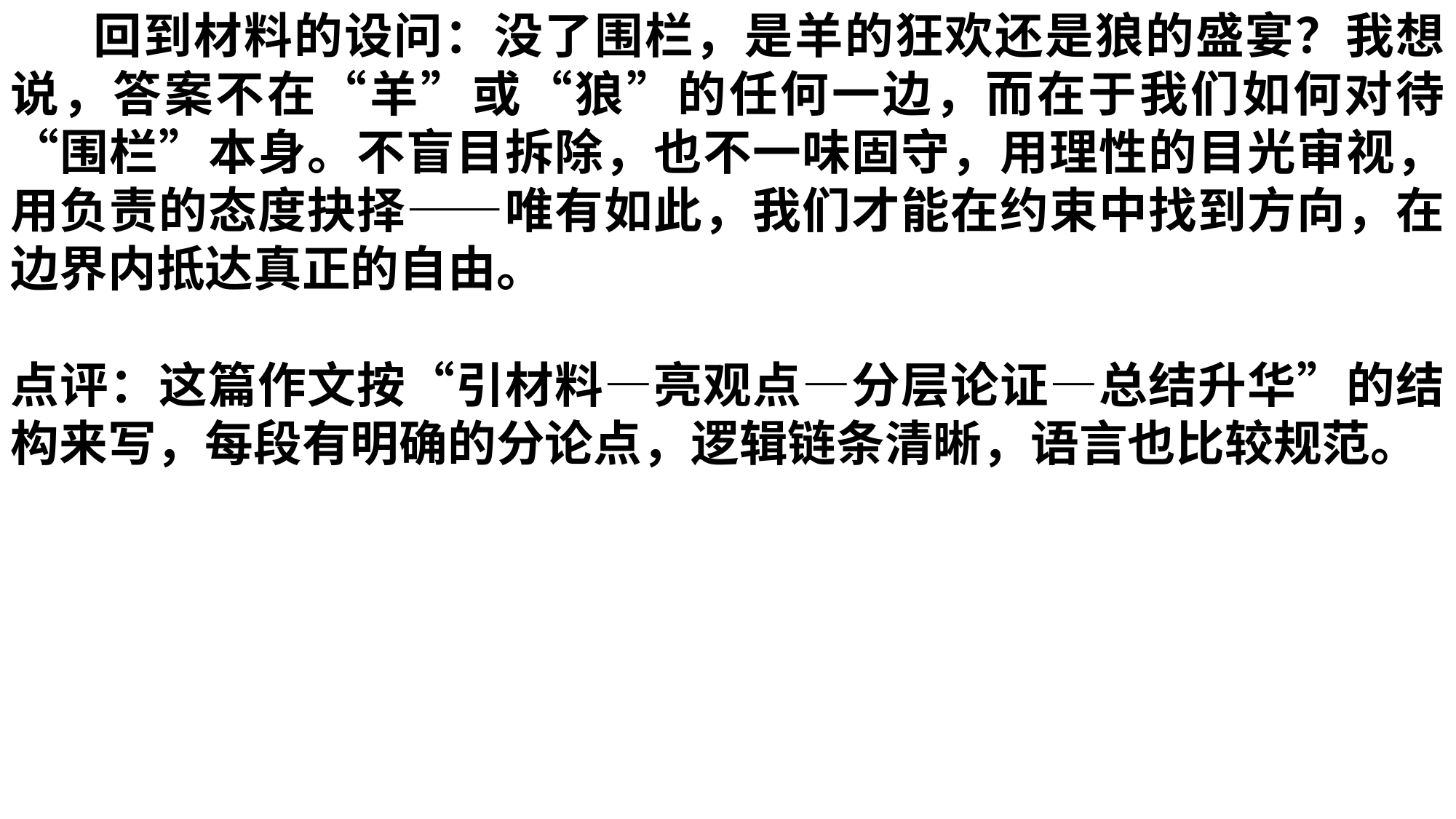

回到材料的设问：没了围栏，是羊的狂欢还是狼的盛宴？我想说，答案不在“羊”或“狼”的任何一边，而在于我们如何对待“围栏”本身。不盲目拆除，也不一味固守，用理性的目光审视，用负责的态度抉择——唯有如此，我们才能在约束中找到方向，在边界内抵达真正的自由。

点评：这篇作文按“引材料—亮观点—分层论证—总结升华”的结构来写，每段有明确的分论点，逻辑链条清晰，语言也比较规范。